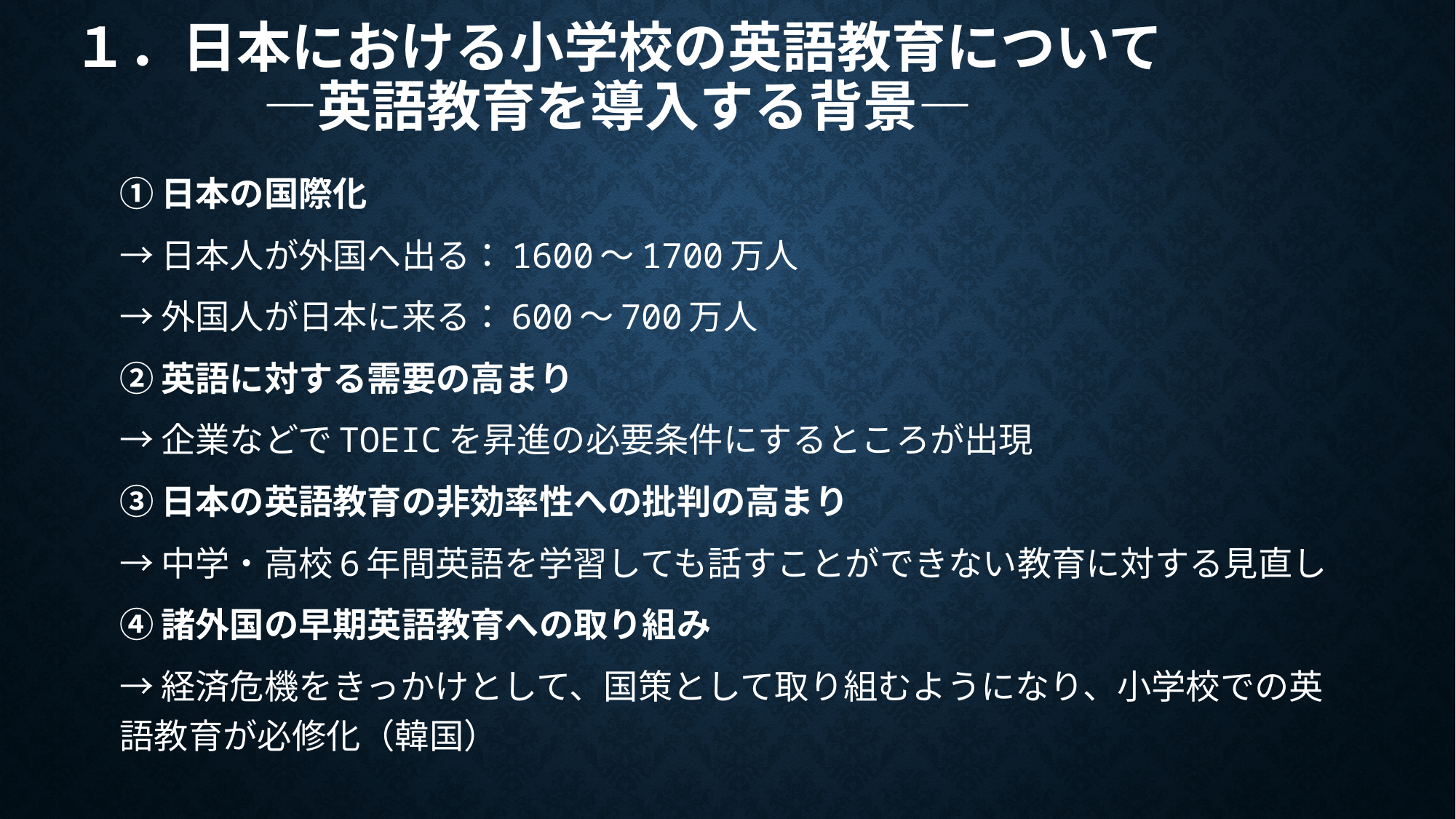

# １．日本における小学校の英語教育について ―英語教育を導入する背景―
①日本の国際化
→日本人が外国へ出る：1600～1700万人
→外国人が日本に来る：600～700万人
②英語に対する需要の高まり
→企業などでTOEICを昇進の必要条件にするところが出現
③日本の英語教育の非効率性への批判の高まり
→中学・高校6年間英語を学習しても話すことができない教育に対する見直し
④諸外国の早期英語教育への取り組み
→経済危機をきっかけとして、国策として取り組むようになり、小学校での英語教育が必修化（韓国）